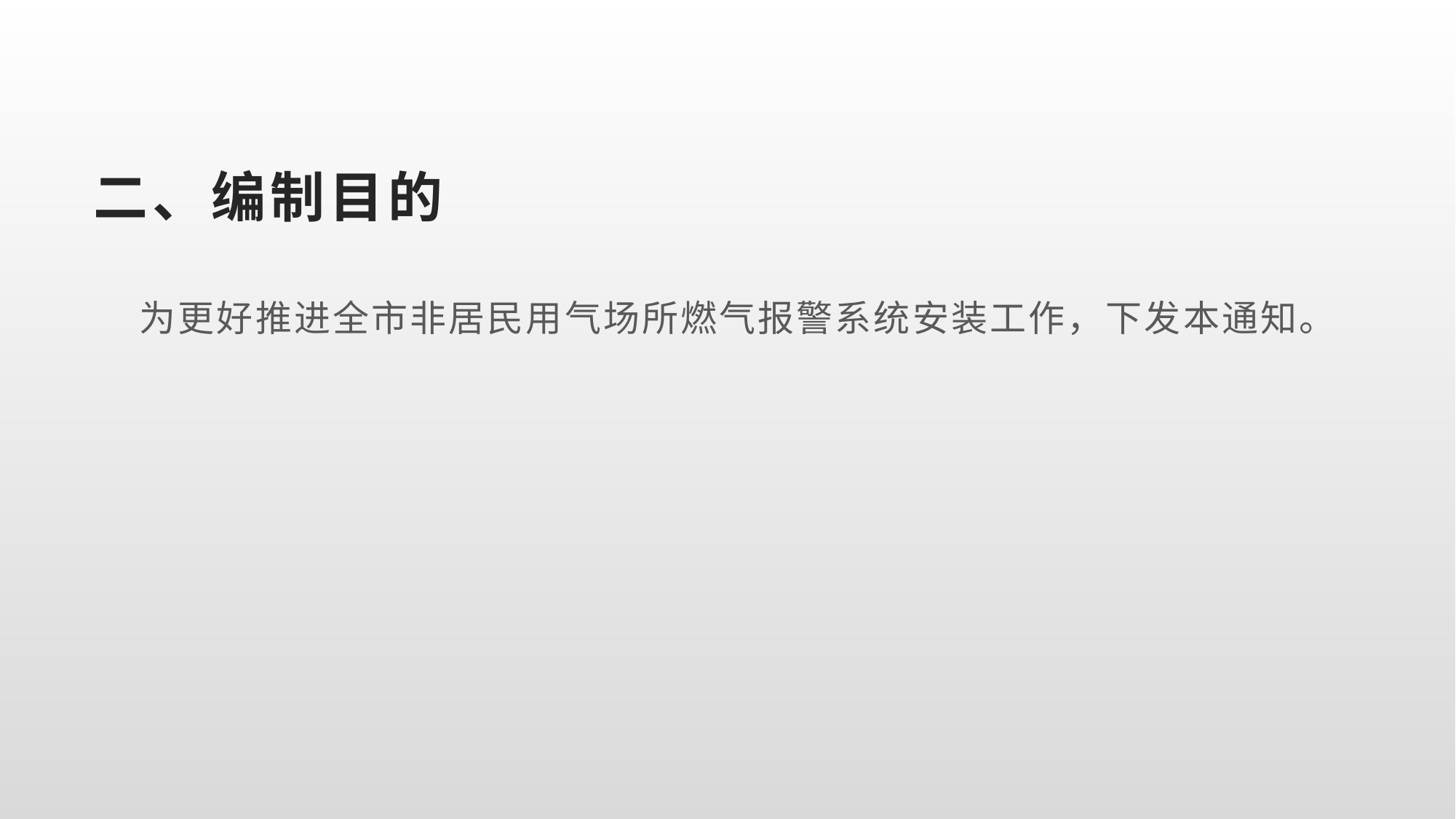

# 二、编制目的
为更好推进全市非居民用气场所燃气报警系统安装工作，下发本通知。